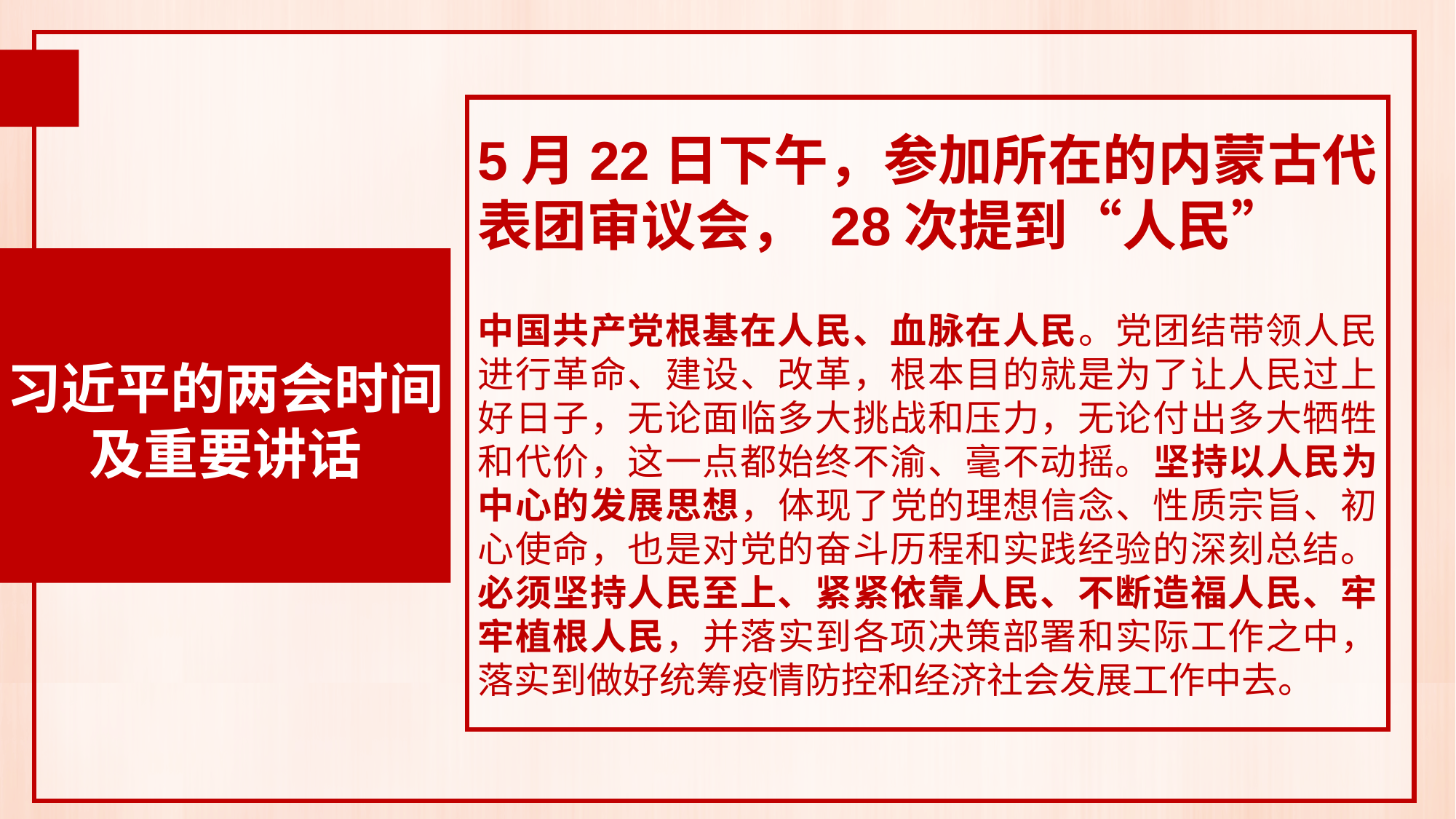

5月22日下午，参加所在的内蒙古代表团审议会， 28次提到“人民”

中国共产党根基在人民、血脉在人民。党团结带领人民进行革命、建设、改革，根本目的就是为了让人民过上好日子，无论面临多大挑战和压力，无论付出多大牺牲和代价，这一点都始终不渝、毫不动摇。坚持以人民为中心的发展思想，体现了党的理想信念、性质宗旨、初心使命，也是对党的奋斗历程和实践经验的深刻总结。必须坚持人民至上、紧紧依靠人民、不断造福人民、牢牢植根人民，并落实到各项决策部署和实际工作之中，落实到做好统筹疫情防控和经济社会发展工作中去。

习近平的两会时间及重要讲话